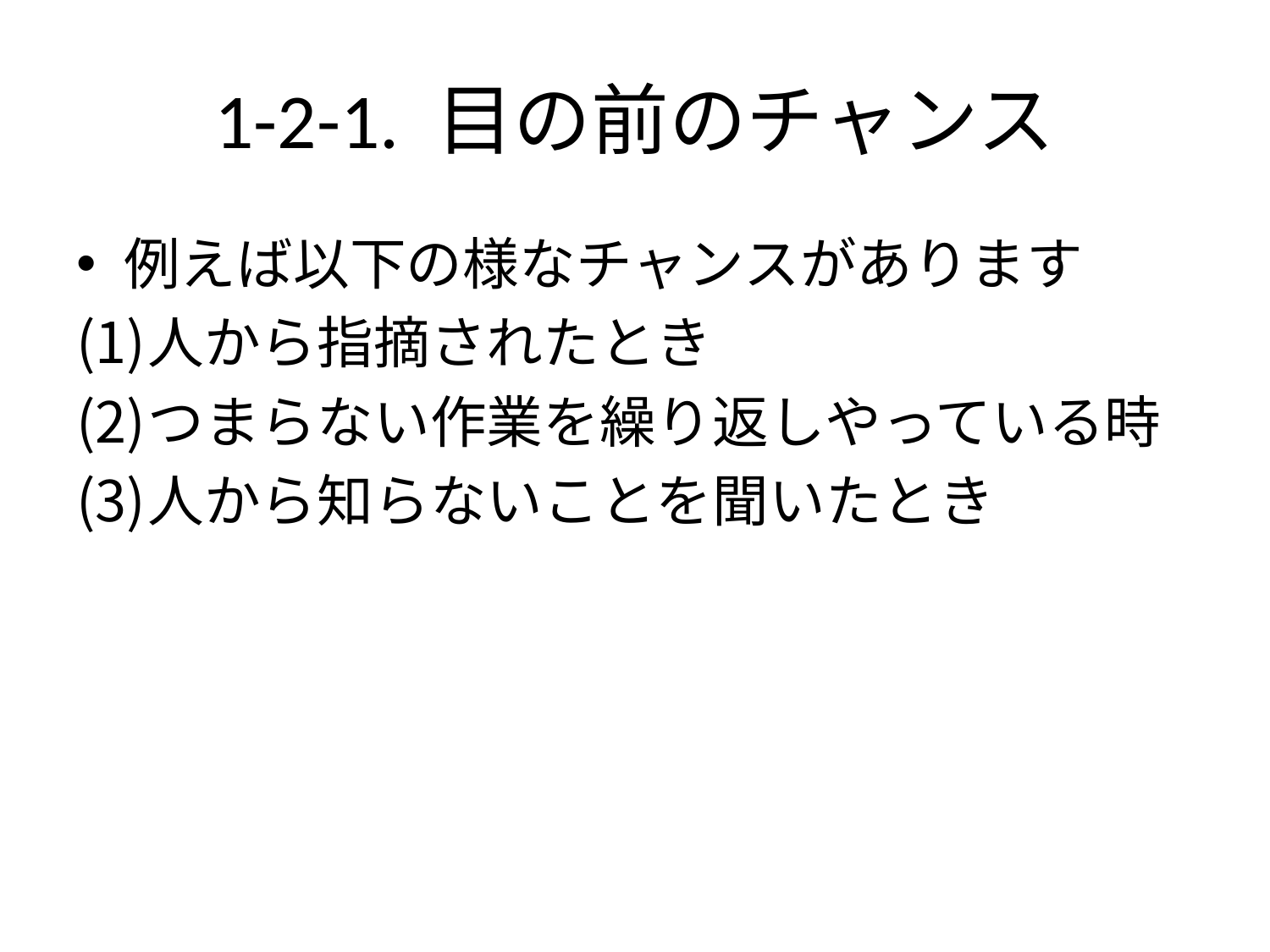

# 1-2-1. 目の前のチャンス
例えば以下の様なチャンスがあります
人から指摘されたとき
つまらない作業を繰り返しやっている時
人から知らないことを聞いたとき